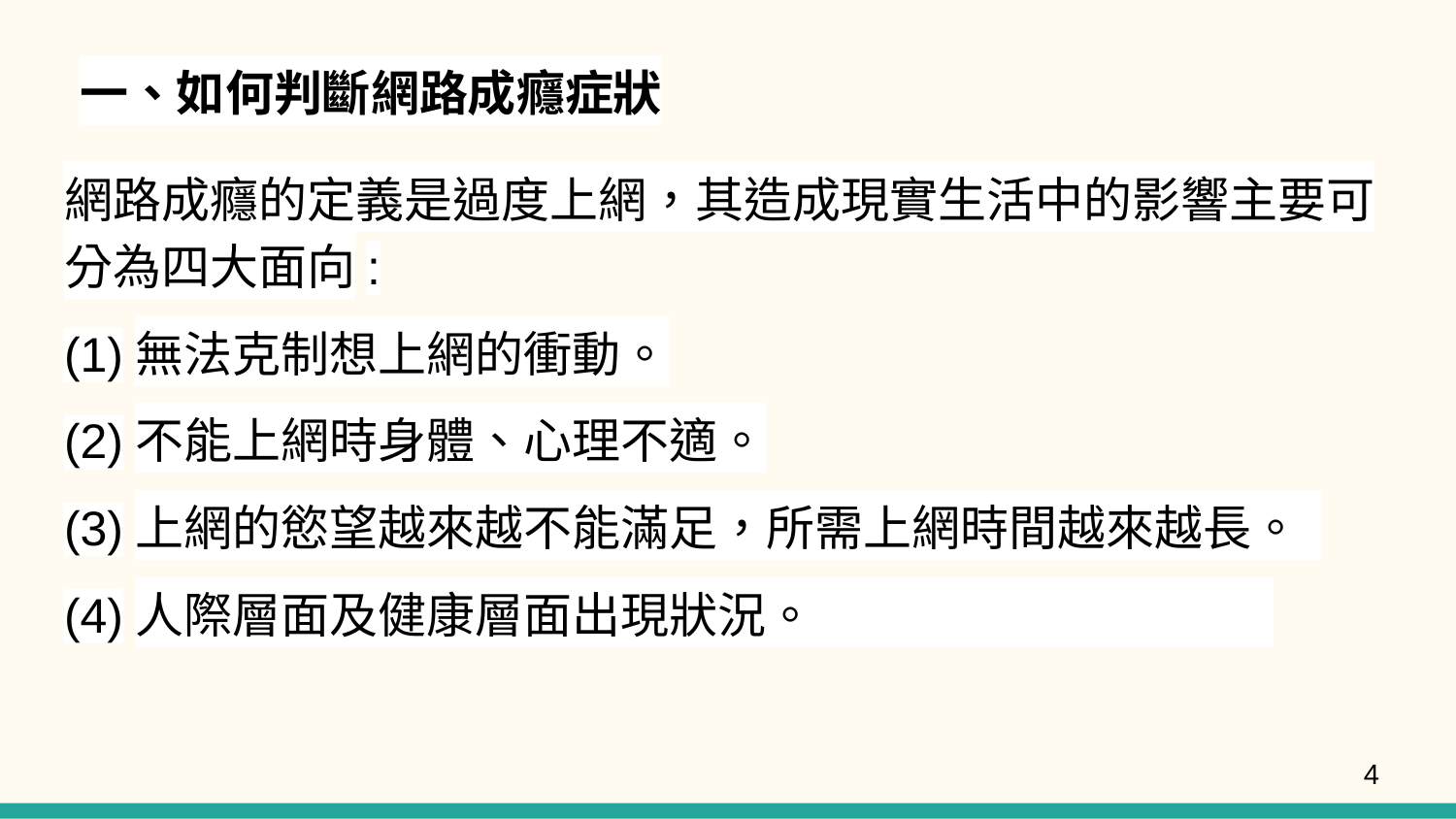

# 一、如何判斷網路成癮症狀
網路成癮的定義是過度上網，其造成現實生活中的影響主要可分為四大面向:
(1)無法克制想上網的衝動。
(2)不能上網時身體、心理不適。
(3)上網的慾望越來越不能滿足，所需上網時間越來越長。
(4)人際層面及健康層面出現狀況。

4